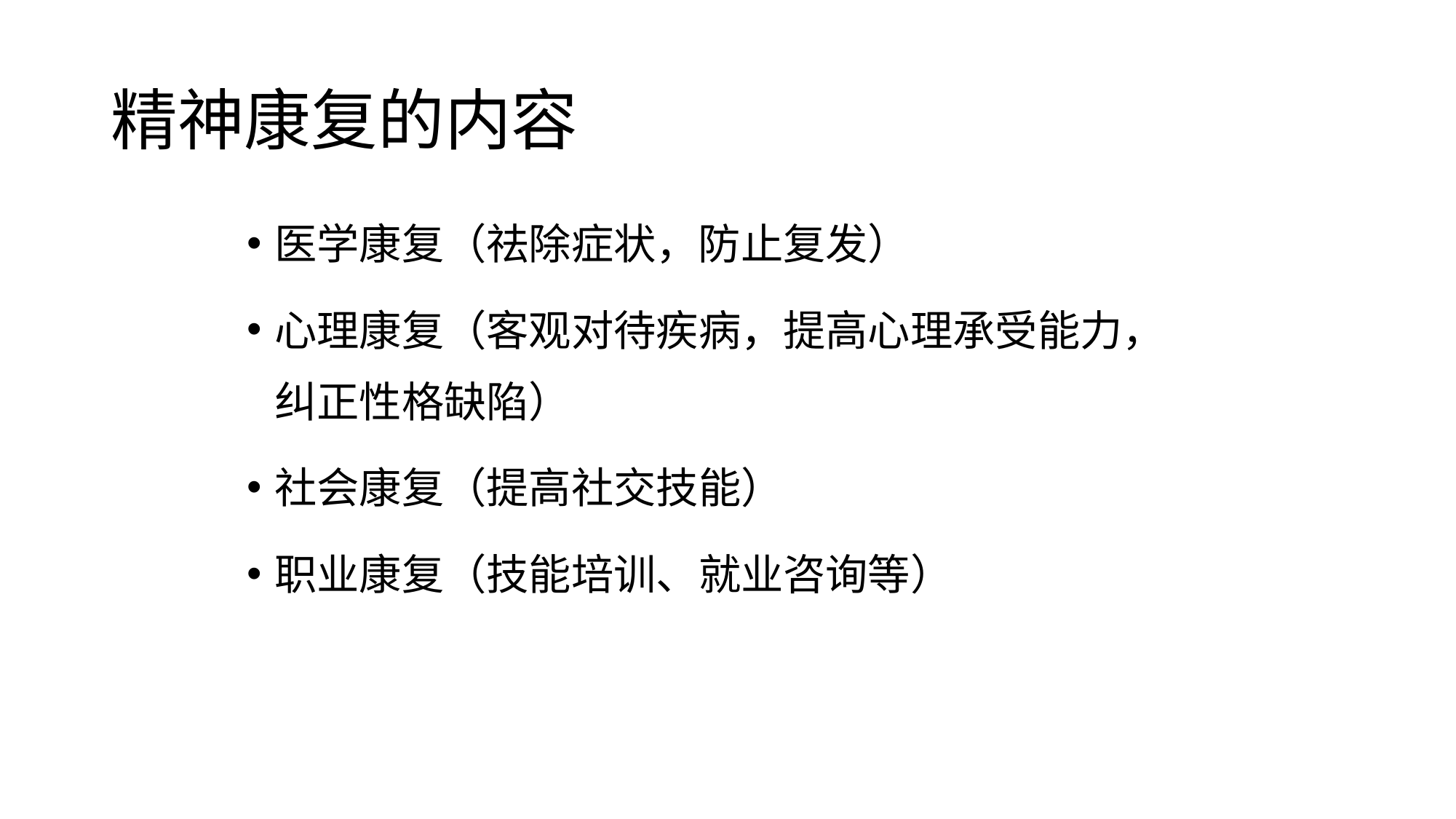

# 精神康复的内容
医学康复（祛除症状，防止复发）
心理康复（客观对待疾病，提高心理承受能力，纠正性格缺陷）
社会康复（提高社交技能）
职业康复（技能培训、就业咨询等）

79